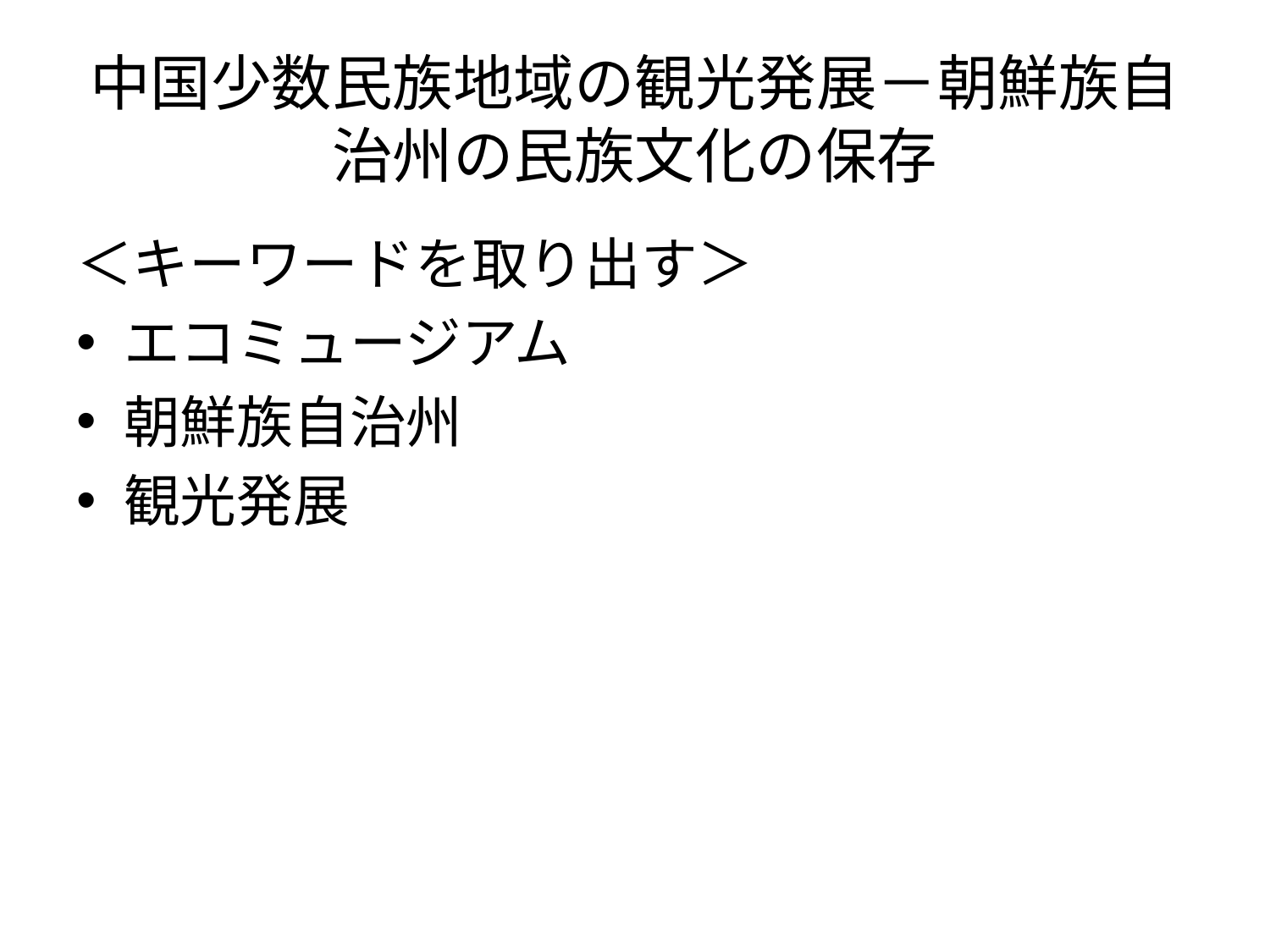

# 中国少数民族地域の観光発展－朝鮮族自治州の民族文化の保存
＜キーワードを取り出す＞
エコミュージアム
朝鮮族自治州
観光発展